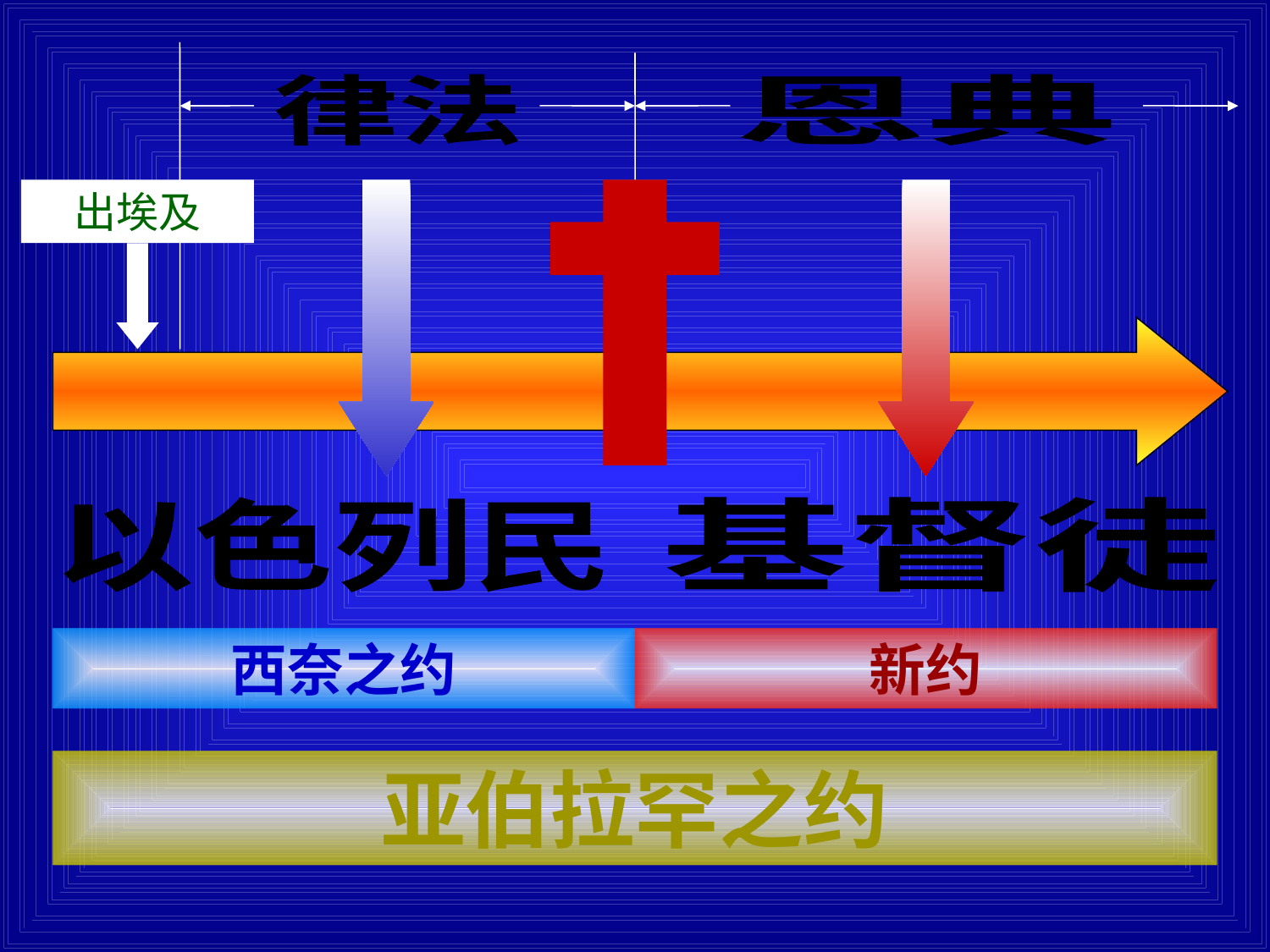

律法
恩典
出埃及

以色列民
基督徒
西奈之约
新约
亚伯拉罕之约